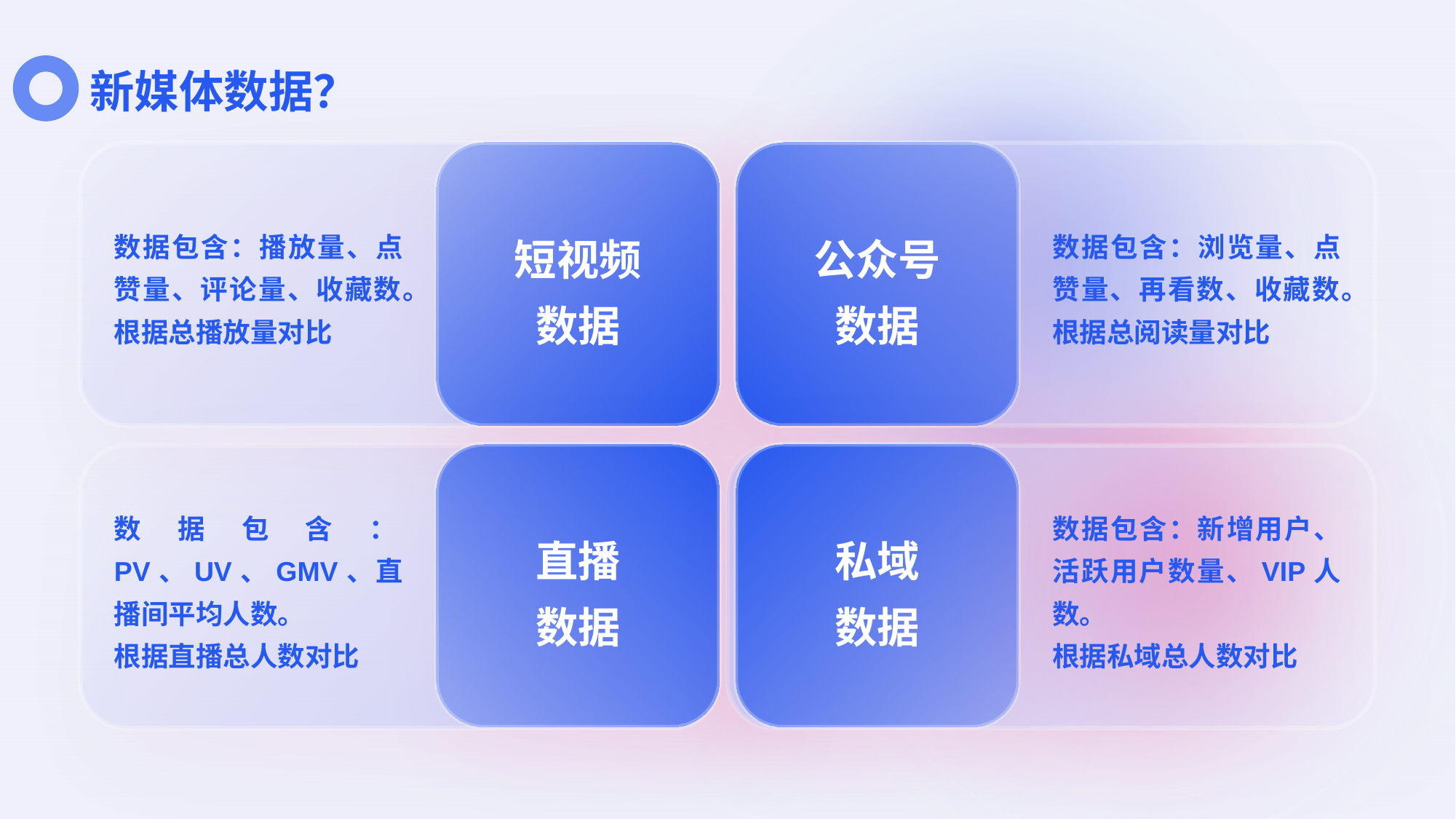

# 新媒体数据？

数据包含：播放量、点赞量、评论量、收藏数。
根据总播放量对比
短视频
数据

数据包含：浏览量、点赞量、再看数、收藏数。
根据总阅读量对比
公众号
数据
直播
数据
私域
数据

数据包含：PV、UV、GMV、直播间平均人数。
根据直播总人数对比

数据包含：新增用户、活跃用户数量、VIP人数。
根据私域总人数对比